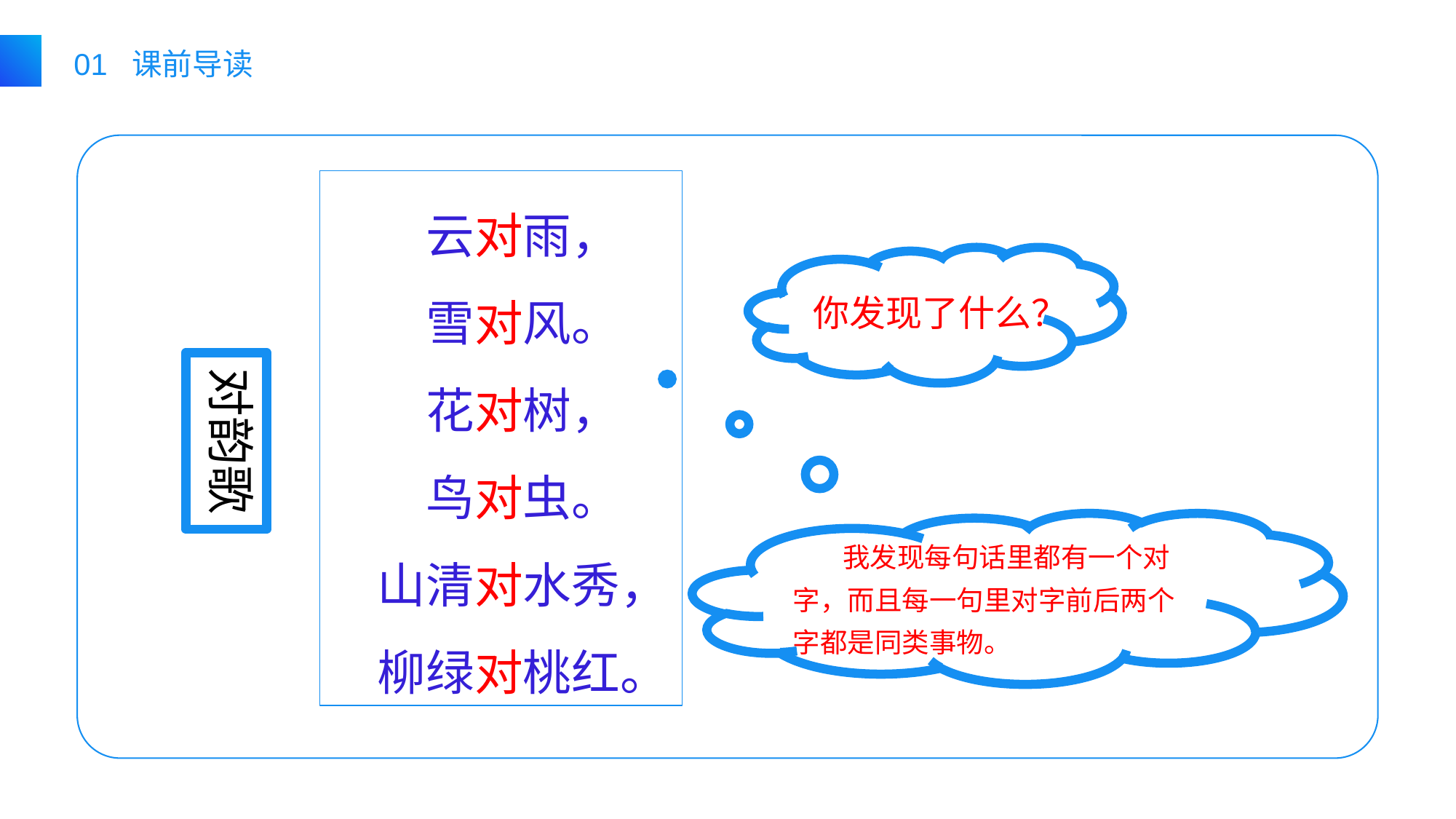

01  课前导读

   云对雨，
   雪对风。
   花对树，
   鸟对虫。
   山清对水秀，
   柳绿对桃红。
你发现了什么？
对韵歌
       我发现每句话里都有一个对字，而且每一句里对字前后两个字都是同类事物。